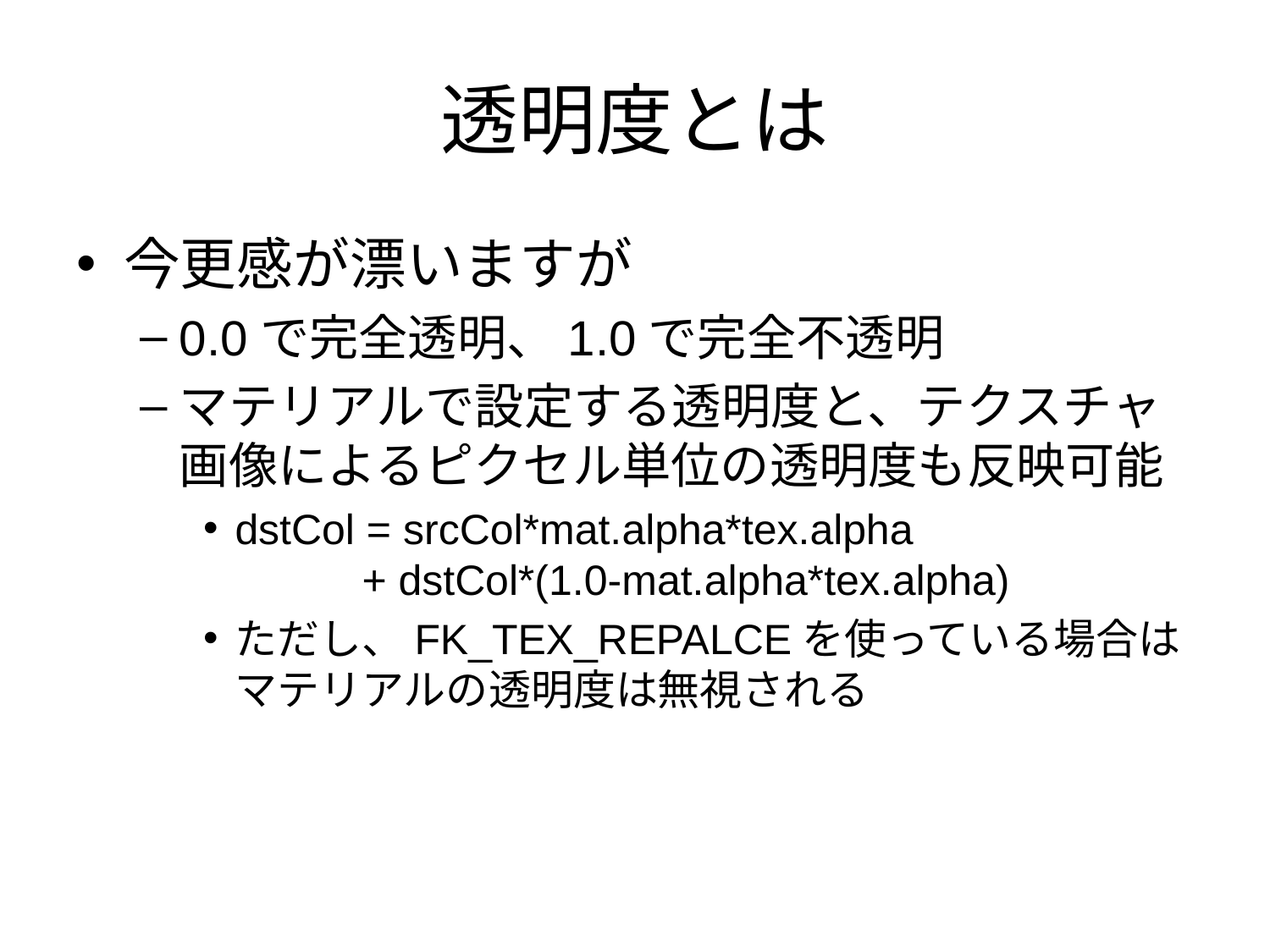

# 透明度とは
今更感が漂いますが
0.0で完全透明、1.0で完全不透明
マテリアルで設定する透明度と、テクスチャ画像によるピクセル単位の透明度も反映可能
dstCol = srcCol*mat.alpha*tex.alpha
	+ dstCol*(1.0-mat.alpha*tex.alpha)
ただし、FK_TEX_REPALCEを使っている場合はマテリアルの透明度は無視される